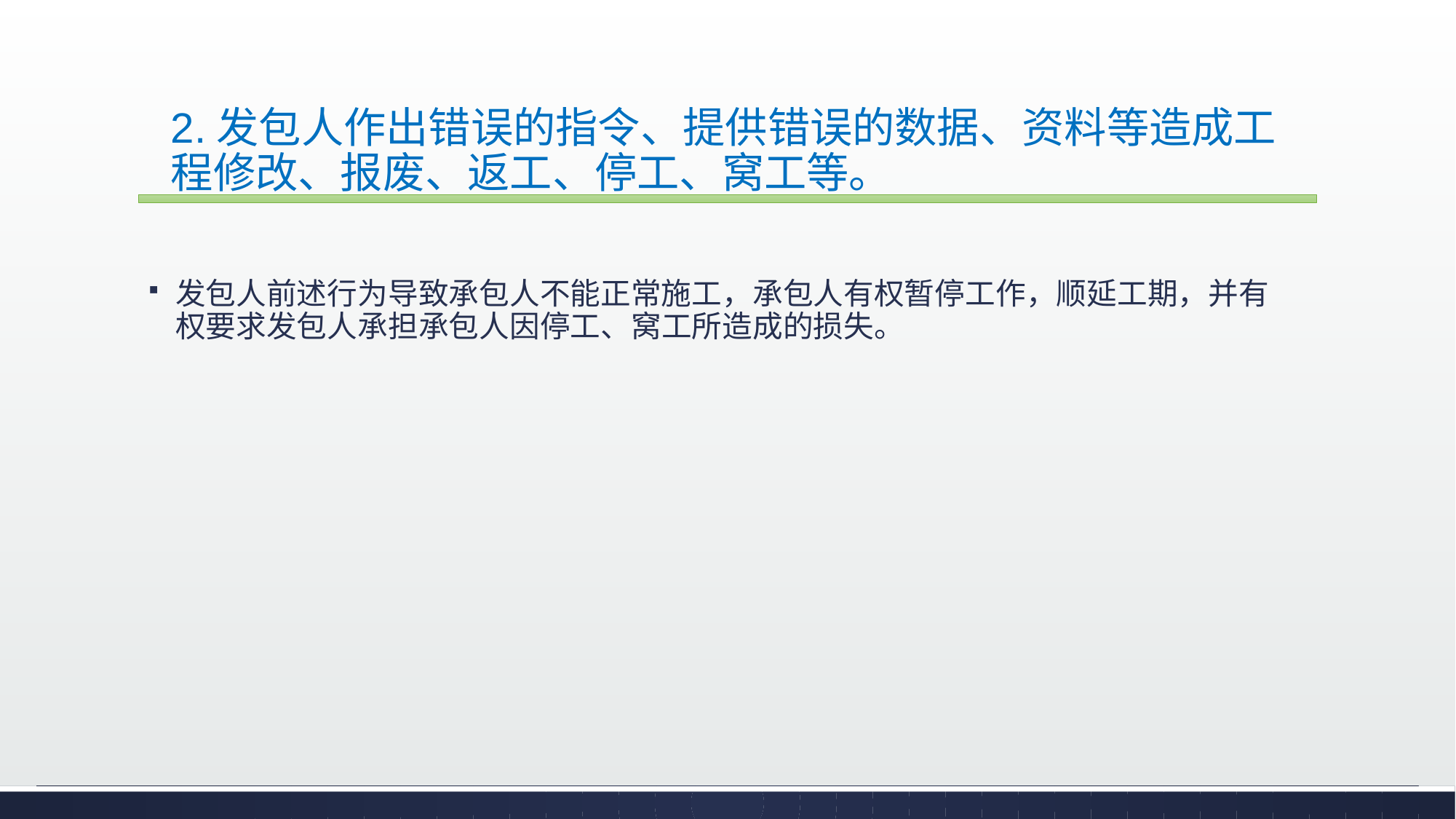

# 2.发包人作出错误的指令、提供错误的数据、资料等造成工程修改、报废、返工、停工、窝工等。

发包人前述行为导致承包人不能正常施工，承包人有权暂停工作，顺延工期，并有权要求发包人承担承包人因停工、窝工所造成的损失。